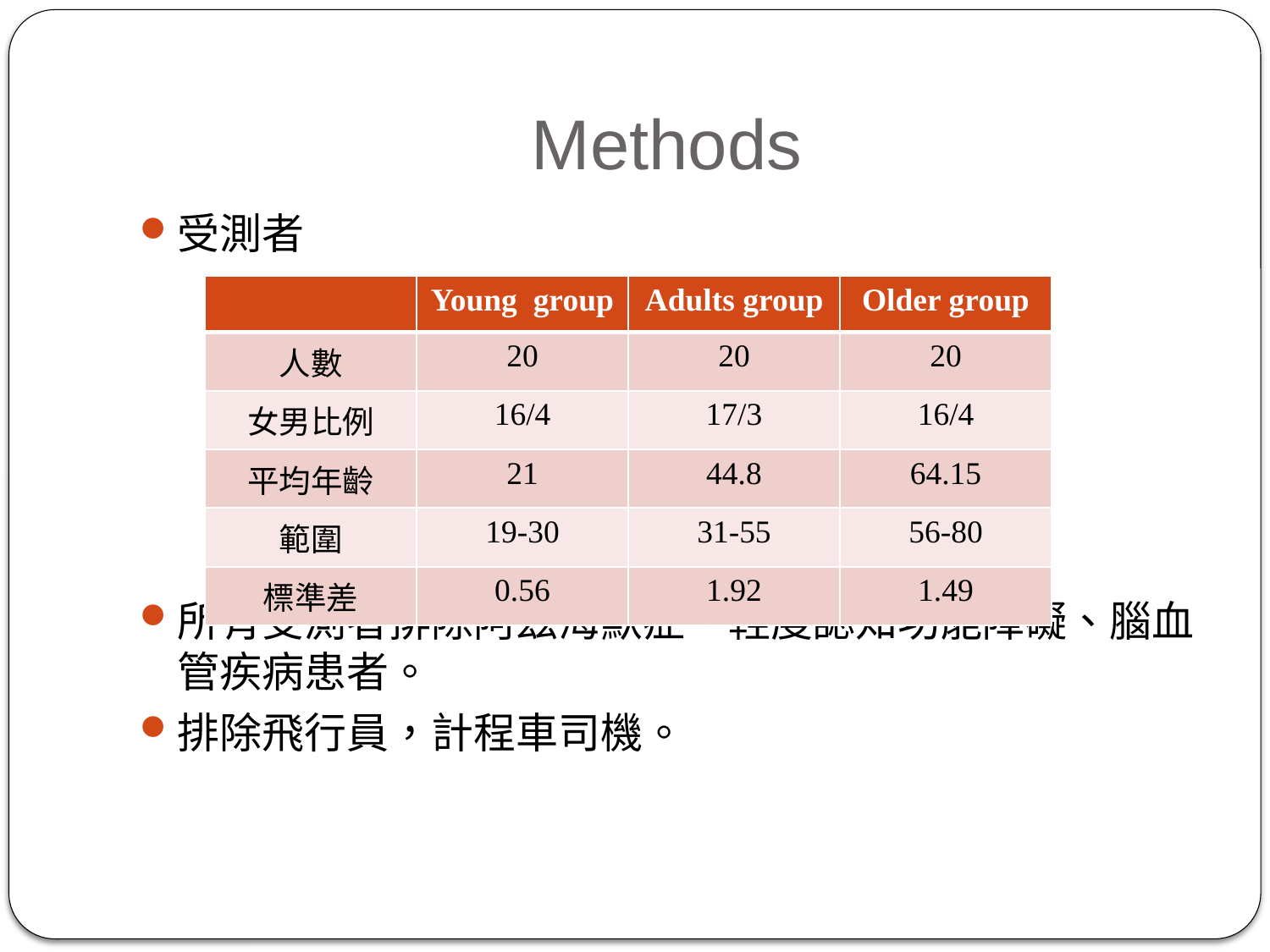

# Methods
受測者

所有受測者排除阿茲海默症、輕度認知功能障礙、腦血管疾病患者。
排除飛行員，計程車司機。

|  | Young group | Adults group | Older group |
| --- | --- | --- | --- |
| 人數 | 20 | 20 | 20 |
| 女男比例 | 16/4 | 17/3 | 16/4 |
| 平均年齡 | 21 | 44.8 | 64.15 |
| 範圍 | 19-30 | 31-55 | 56-80 |
| 標準差 | 0.56 | 1.92 | 1.49 |